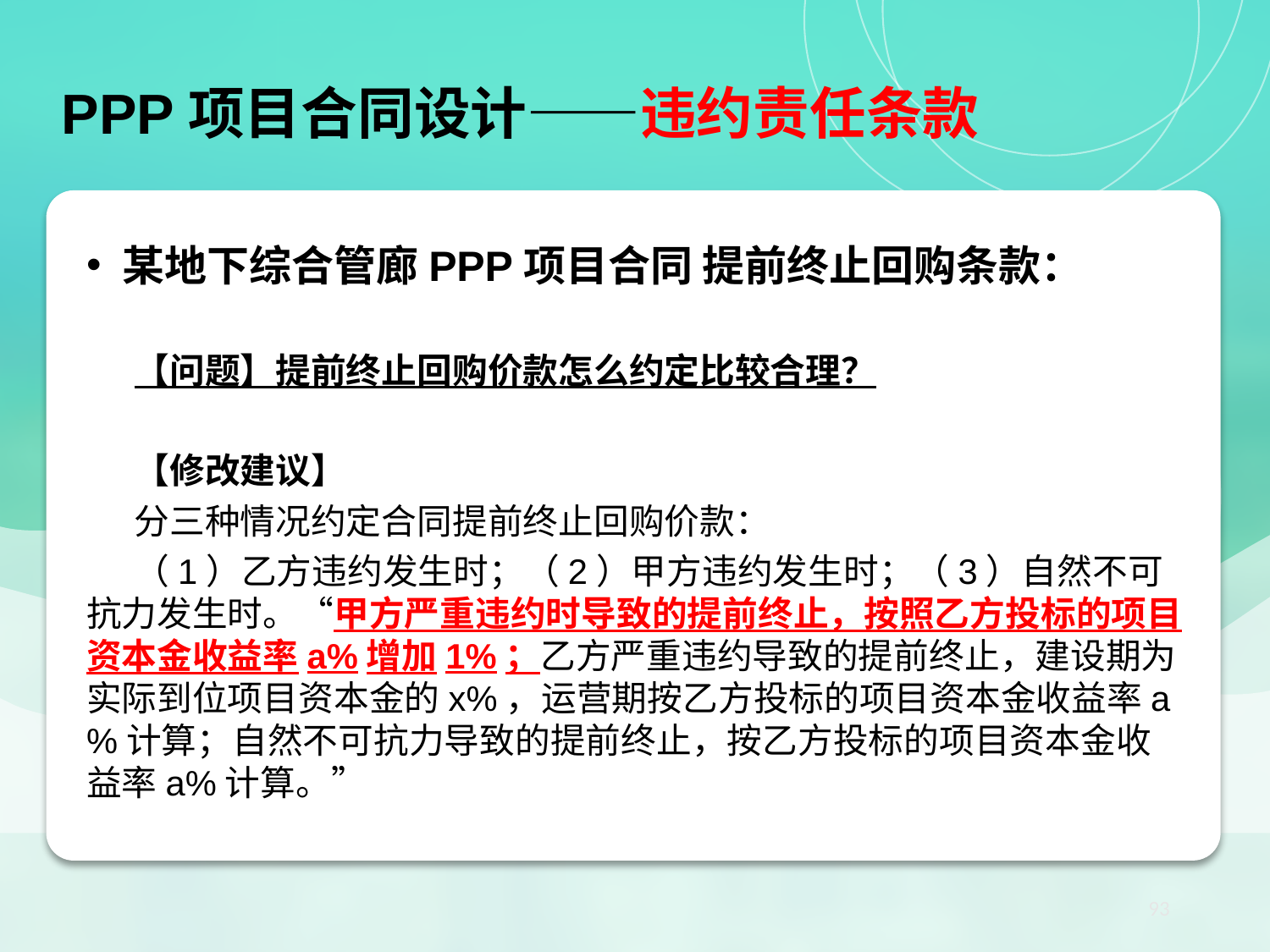

PPP项目合同设计——违约责任条款
【小结】PPP项目核心法律关系：项目合同
某地下综合管廊PPP项目合同 提前终止回购条款：

【问题】提前终止回购价款怎么约定比较合理？

【修改建议】
分三种情况约定合同提前终止回购价款：
（1）乙方违约发生时；（2）甲方违约发生时；（3）自然不可抗力发生时。“甲方严重违约时导致的提前终止，按照乙方投标的项目资本金收益率a%增加1%；乙方严重违约导致的提前终止，建设期为实际到位项目资本金的x%，运营期按乙方投标的项目资本金收益率a%计算；自然不可抗力导致的提前终止，按乙方投标的项目资本金收益率a%计算。”

93